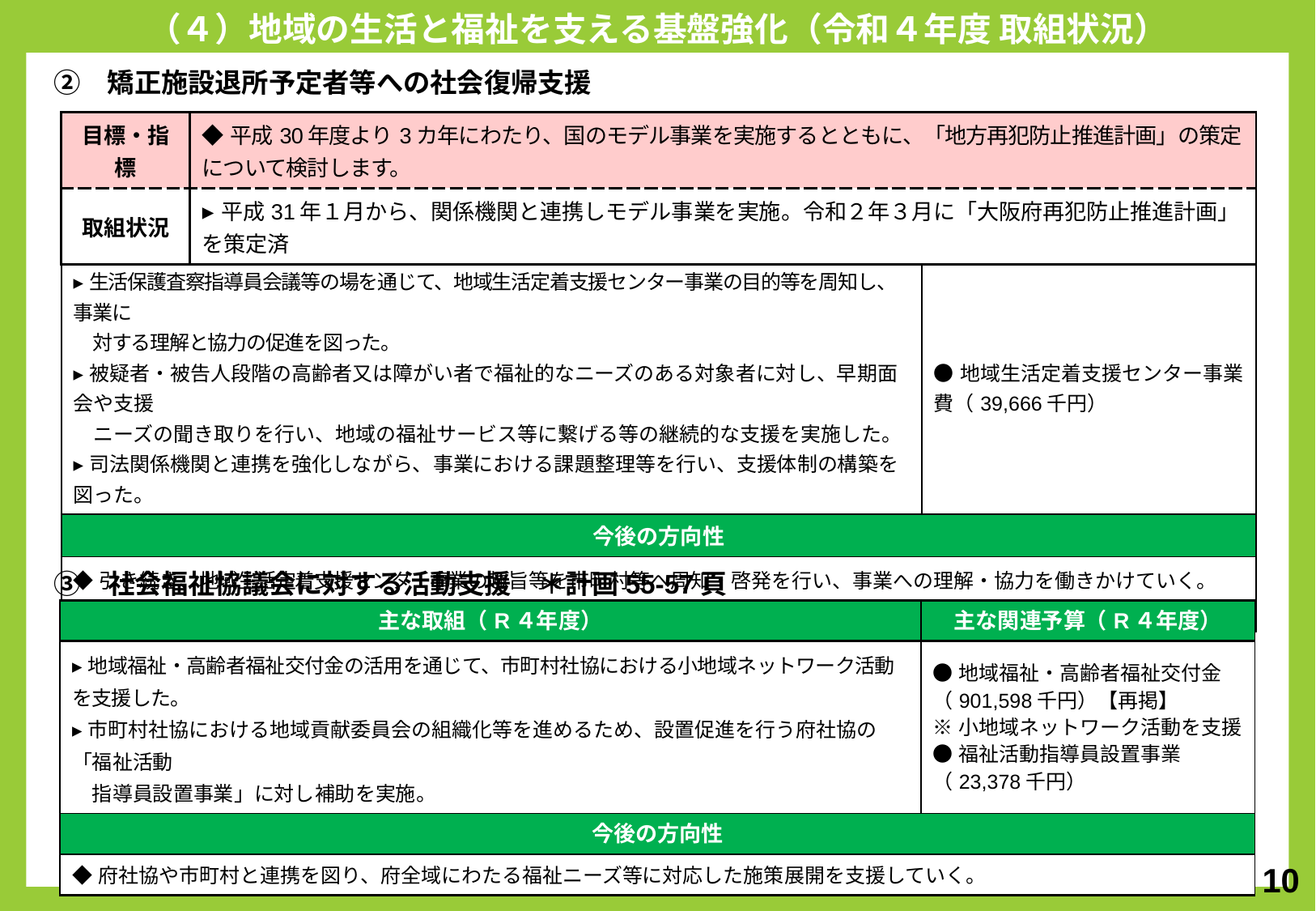

（４）地域の生活と福祉を支える基盤強化（令和４年度 取組状況）
　②　矯正施設退所予定者等への社会復帰支援
| 目標・指標 | ◆平成30年度より3カ年にわたり、国のモデル事業を実施するとともに、「地方再犯防止推進計画」の策定について検討します。 |
| --- | --- |
| 取組状況 | ▸平成31年１月から、関係機関と連携しモデル事業を実施。令和２年３月に「大阪府再犯防止推進計画」を策定済 |
| 主な取組（R４年度） | 主な関連予算（R４年度） |
| --- | --- |
| ▸生活保護査察指導員会議等の場を通じて、地域生活定着支援センター事業の目的等を周知し、事業に 　対する理解と協力の促進を図った。 ▸被疑者・被告人段階の高齢者又は障がい者で福祉的なニーズのある対象者に対し、早期面会や支援 　ニーズの聞き取りを行い、地域の福祉サービス等に繋げる等の継続的な支援を実施した。 ▸司法関係機関と連携を強化しながら、事業における課題整理等を行い、支援体制の構築を図った。 | ●地域生活定着支援センター事業費（39,666千円） |
| 今後の方向性 |  |
| ◆引き続き、地域生活定着支援センター事業の趣旨等を市町村等へ周知・啓発を行い、事業への理解・協力を働きかけていく。 ◆令和２年3月に策定された「大阪府再犯防止推進計画」の進捗管理を行う。 |  |
　③　社会福祉協議会に対する活動支援　＊計画55-57頁
| 主な取組（R４年度） | 主な関連予算（R４年度） |
| --- | --- |
| ▸地域福祉・高齢者福祉交付金の活用を通じて、市町村社協における小地域ネットワーク活動を支援した。 ▸市町村社協における地域貢献委員会の組織化等を進めるため、設置促進を行う府社協の「福祉活動 　指導員設置事業」に対し補助を実施。 | ●地域福祉・高齢者福祉交付金（901,598千円）【再掲】 ※小地域ネットワーク活動を支援 ●福祉活動指導員設置事業（23,378千円） |
| 今後の方向性 |  |
| ◆府社協や市町村と連携を図り、府全域にわたる福祉ニーズ等に対応した施策展開を支援していく。 |  |
10